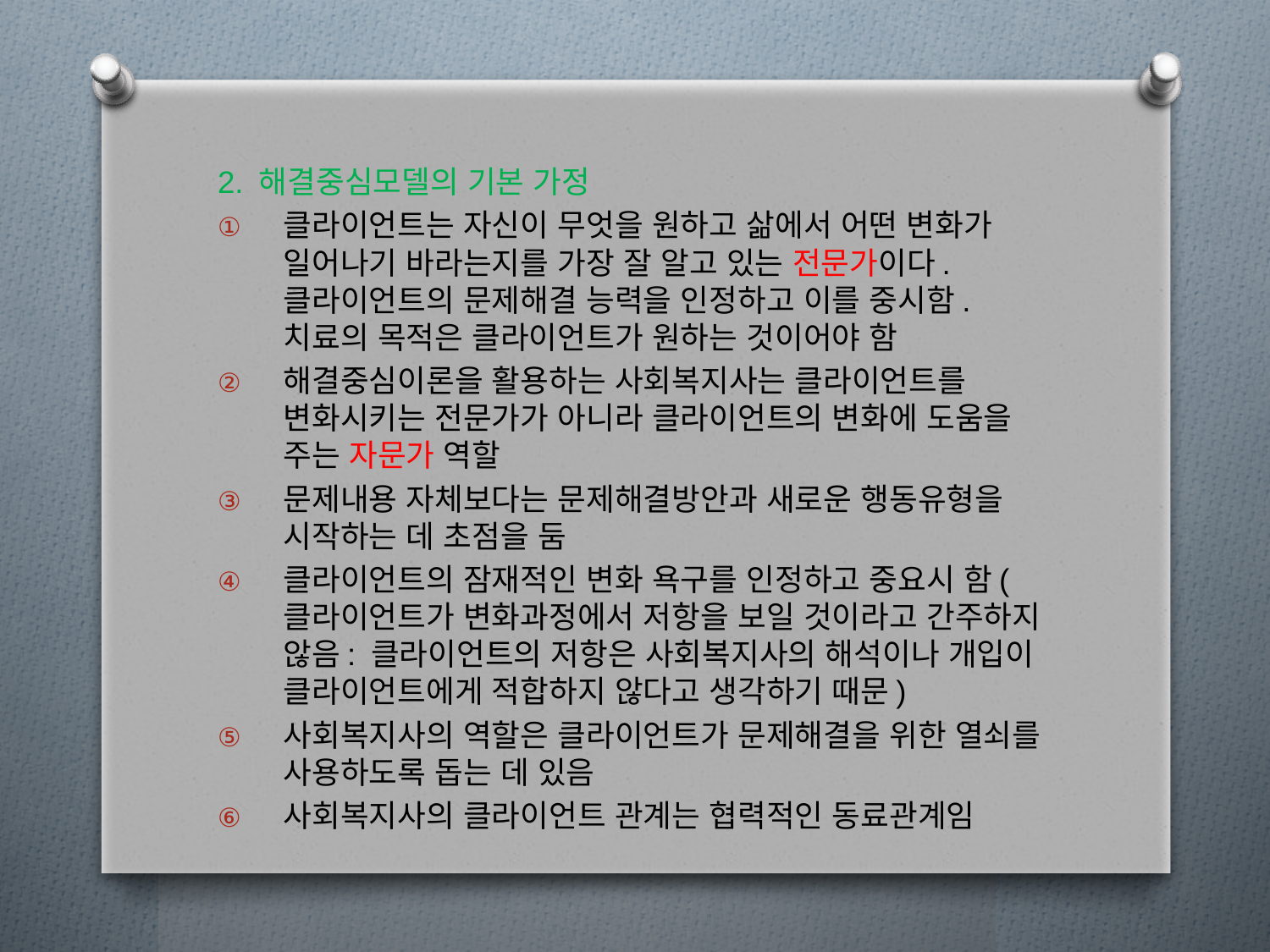

2. 해결중심모델의 기본 가정
클라이언트는 자신이 무엇을 원하고 삶에서 어떤 변화가 일어나기 바라는지를 가장 잘 알고 있는 전문가이다. 클라이언트의 문제해결 능력을 인정하고 이를 중시함. 치료의 목적은 클라이언트가 원하는 것이어야 함
해결중심이론을 활용하는 사회복지사는 클라이언트를 변화시키는 전문가가 아니라 클라이언트의 변화에 도움을 주는 자문가 역할
문제내용 자체보다는 문제해결방안과 새로운 행동유형을 시작하는 데 초점을 둠
클라이언트의 잠재적인 변화 욕구를 인정하고 중요시 함(클라이언트가 변화과정에서 저항을 보일 것이라고 간주하지 않음: 클라이언트의 저항은 사회복지사의 해석이나 개입이 클라이언트에게 적합하지 않다고 생각하기 때문)
사회복지사의 역할은 클라이언트가 문제해결을 위한 열쇠를 사용하도록 돕는 데 있음
사회복지사의 클라이언트 관계는 협력적인 동료관계임